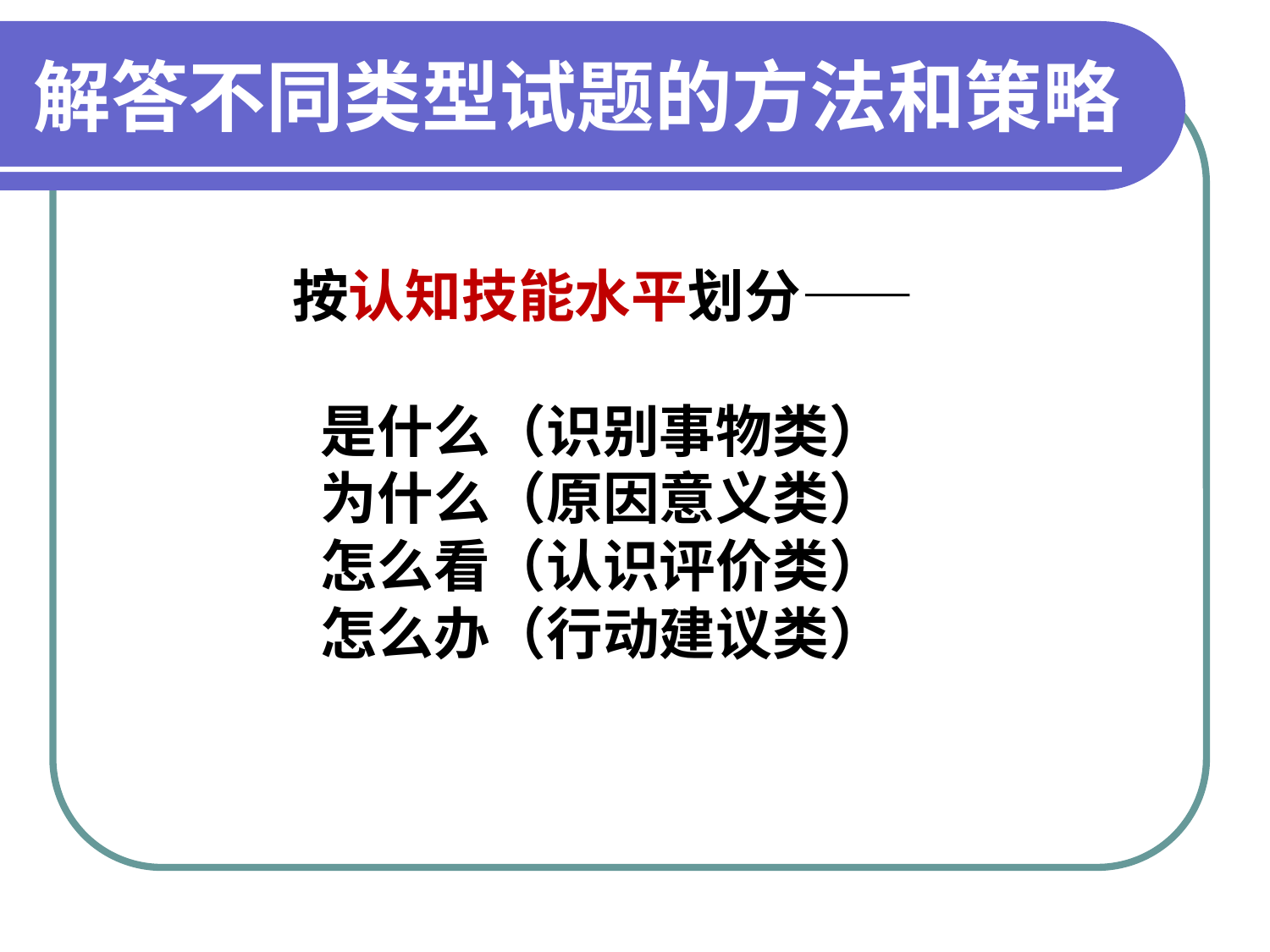

解答不同类型试题的方法和策略
按认知技能水平划分——

是什么（识别事物类）
为什么（原因意义类）
怎么看（认识评价类）
怎么办（行动建议类）